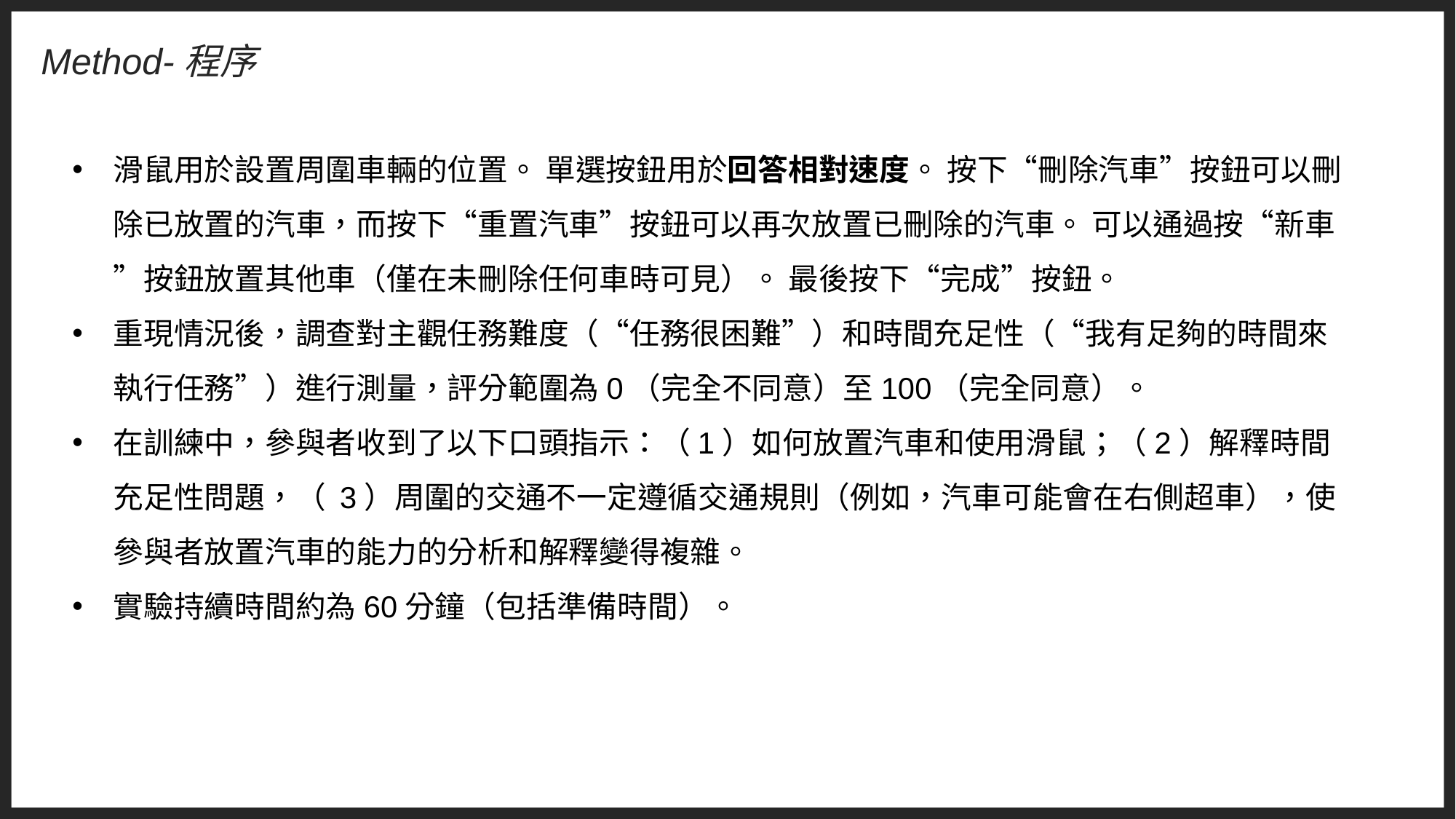

Method-程序
滑鼠用於設置周圍車輛的位置。 單選按鈕用於回答相對速度。 按下“刪除汽車”按鈕可以刪除已放置的汽車，而按下“重置汽車”按鈕可以再次放置已刪除的汽車。 可以通過按“新車”按鈕放置其他車（僅在未刪除任何車時可見）。 最後按下“完成”按鈕。
重現情況後，調查對主觀任務難度（“任務很困難”）和時間充足性（“我有足夠的時間來執行任務”）進行測量，評分範圍為0（完全不同意）至100（完全同意）。
在訓練中，參與者收到了以下口頭指示：（1）如何放置汽車和使用滑鼠；（2）解釋時間充足性問題，（ 3）周圍的交通不一定遵循交通規則（例如，汽車可能會在右側超車），使參與者放置汽車的能力的分析和解釋變得複雜。
實驗持續時間約為60分鐘（包括準備時間）。